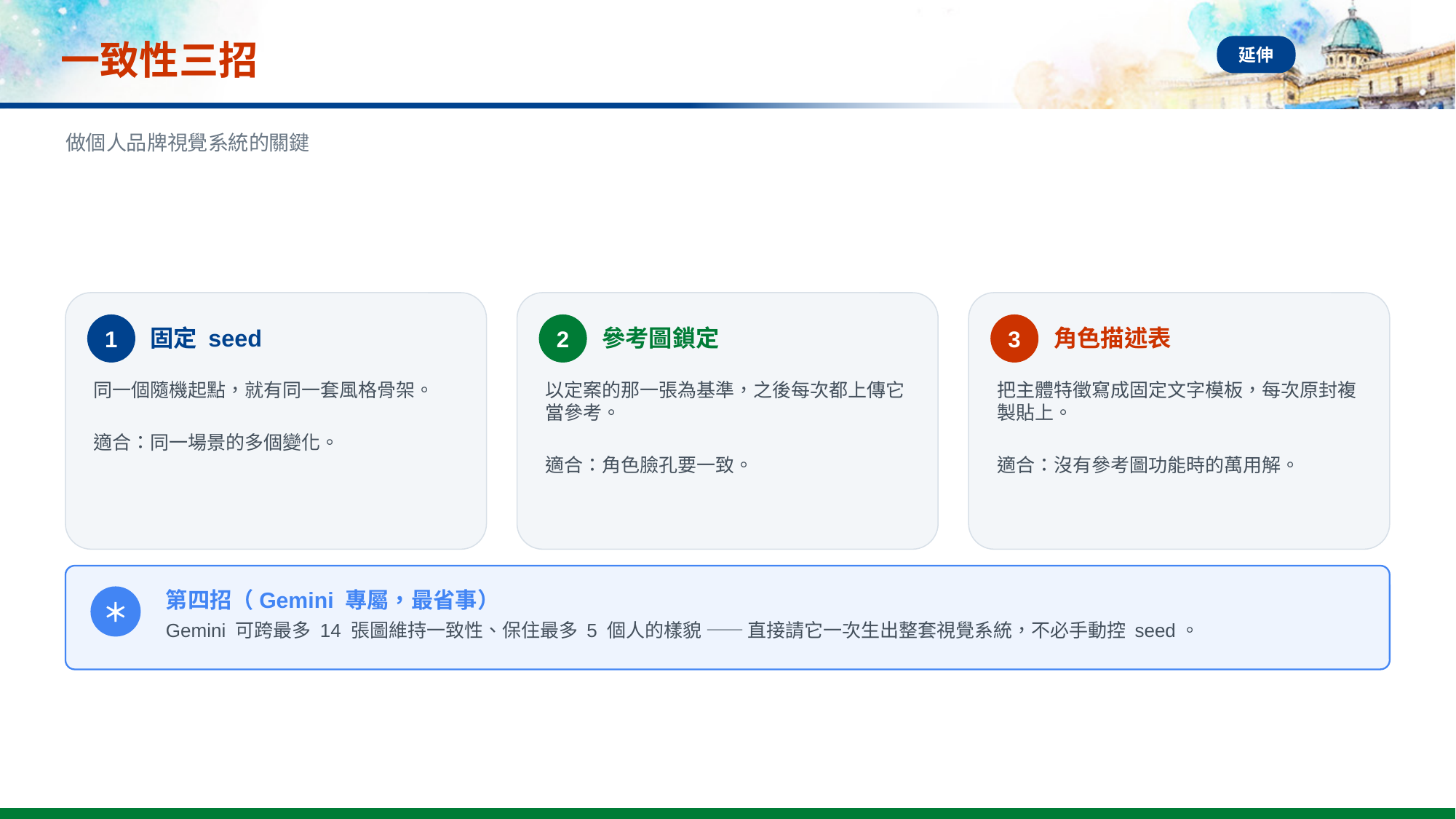

# 一致性三招
延伸
做個人品牌視覺系統的關鍵

1
2
3
固定 seed
參考圖鎖定
角色描述表
同一個隨機起點，就有同一套風格骨架。

適合：同一場景的多個變化。
以定案的那一張為基準，之後每次都上傳它當參考。

適合：角色臉孔要一致。
把主體特徵寫成固定文字模板，每次原封複製貼上。

適合：沒有參考圖功能時的萬用解。

第四招（Gemini 專屬，最省事）
＊
Gemini 可跨最多 14 張圖維持一致性、保住最多 5 個人的樣貌 —— 直接請它一次生出整套視覺系統，不必手動控 seed。